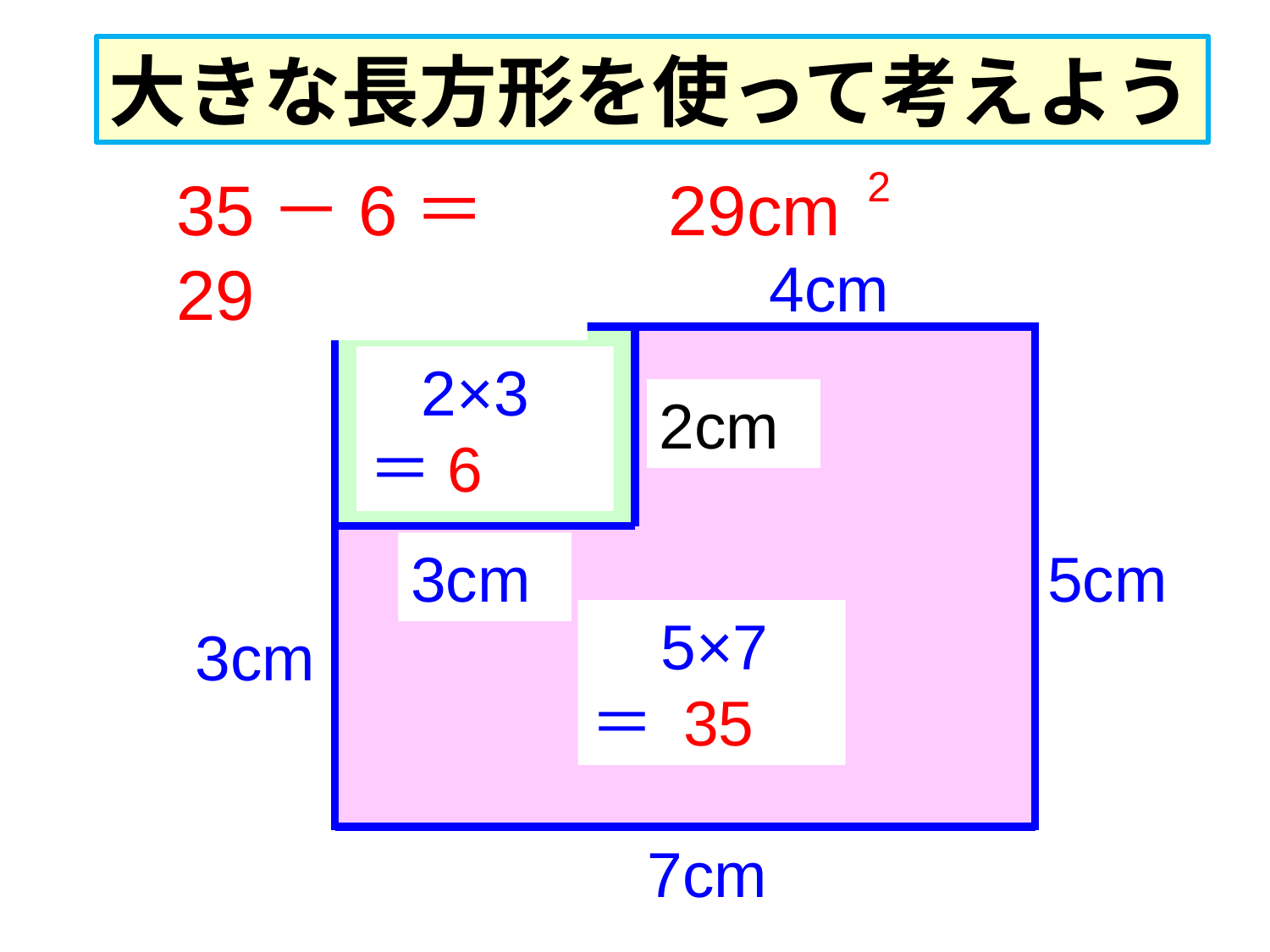

大きな長方形を使って考えよう
2
35－6＝29
29cm
4cm
3cm

   2×3＝6
2cm

3cm
5cm
    5×7＝ 35
3cm
7cm